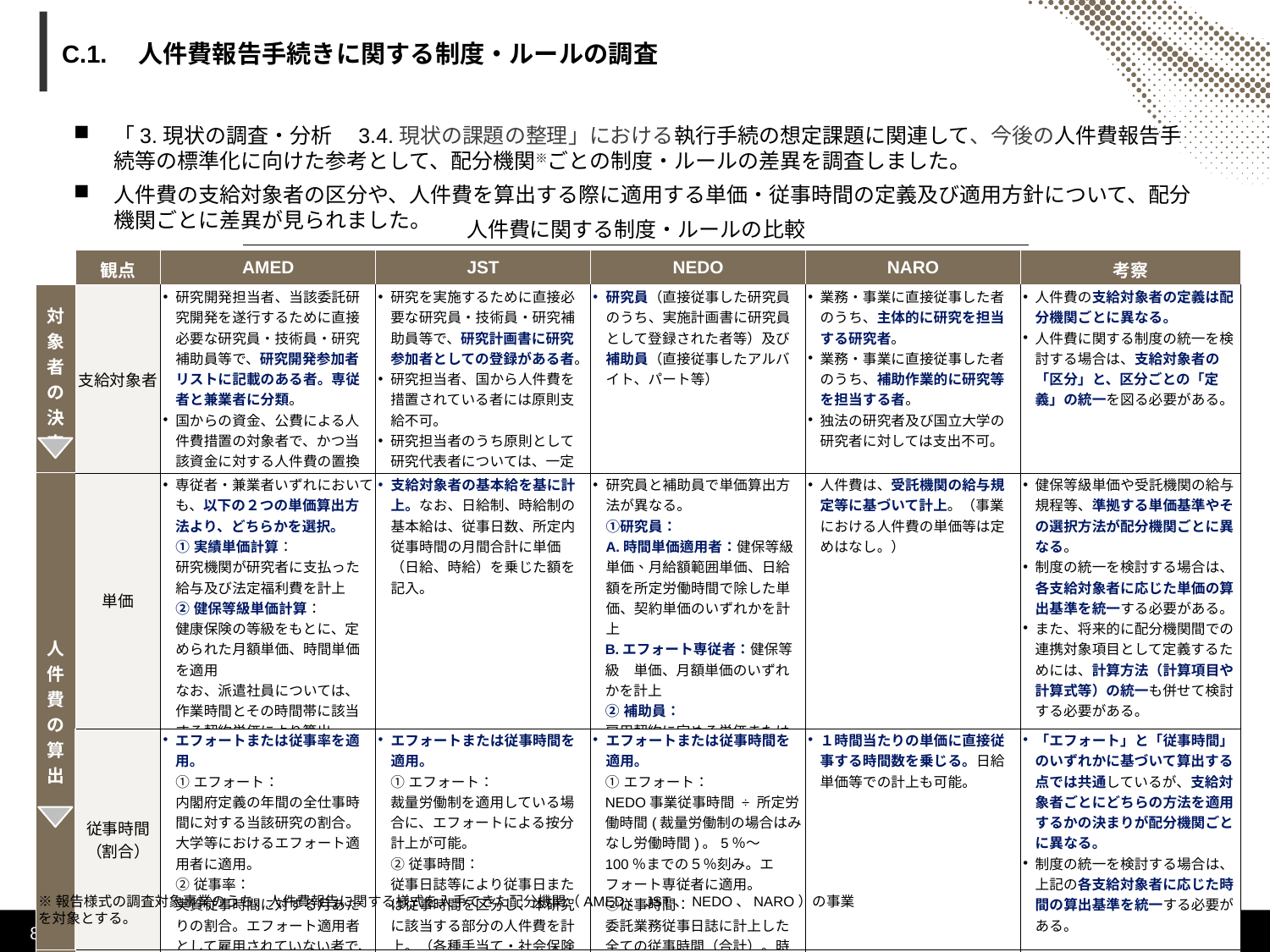

# C.1.　人件費報告手続きに関する制度・ルールの調査
「3.現状の調査・分析　3.4.現状の課題の整理」における執行手続の想定課題に関連して、今後の人件費報告手続等の標準化に向けた参考として、配分機関※ごとの制度・ルールの差異を調査しました。
人件費の支給対象者の区分や、人件費を算出する際に適用する単価・従事時間の定義及び適用方針について、配分機関ごとに差異が見られました。
人件費に関する制度・ルールの比較
|  | 観点 | AMED | JST | NEDO | NARO | 考察 |
| --- | --- | --- | --- | --- | --- | --- |
| 対象者の決定 | 支給対象者 | 研究開発担当者、当該委託研究開発を遂行するために直接必要な研究員・技術員・研究補助員等で、研究開発参加者リストに記載のある者。専従者と兼業者に分類。 国からの資金、公費による人件費措置の対象者で、かつ当該資金に対する人件費の置換えが認められていない者には支給不可。 | 研究を実施するために直接必要な研究員・技術員・研究補助員等で、研究計画書に研究参加者としての登録がある者。 研究担当者、国から人件費を措置されている者には原則支給不可。 研究担当者のうち原則として研究代表者については、一定の要件 を満たした場合に限り、支出可能。 | 研究員（直接従事した研究員のうち、実施計画書に研究員として登録された者等）及び補助員（直接従事したアルバイト、パート等） | 業務・事業に直接従事した者のうち、主体的に研究を担当する研究者。 業務・事業に直接従事した者のうち、補助作業的に研究等を担当する者。 独法の研究者及び国立大学の研究者に対しては支出不可。 | 人件費の支給対象者の定義は配分機関ごとに異なる。 人件費に関する制度の統一を検討する場合は、支給対象者の「区分」と、区分ごとの「定義」の統一を図る必要がある。 |
| 人件費の算出 | 単価 | 専従者・兼業者いずれにおいても、以下の２つの単価算出方法より、どちらかを選択。 ①実績単価計算： 研究機関が研究者に支払った給与及び法定福利費を計上 ②健保等級単価計算： 健康保険の等級をもとに、定められた月額単価、時間単価を適用 なお、派遣社員については、作業時間とその時間帯に該当する契約単価により算出。 | 支給対象者の基本給を基に計上。なお、日給制、時給制の基本給は、従事日数、所定内従事時間の月間合計に単価（日給、時給）を乗じた額を記入。 | 研究員と補助員で単価算出方法が異なる。 ①研究員： A.時間単価適用者：健保等級単価、月給額範囲単価、日給額を所定労働時間で除した単価、契約単価のいずれかを計上 B.エフォート専従者：健保等級　単価、月額単価のいずれかを計上 ②補助員： 雇用契約に定める単価または健保等級単価（時間単価）を計上。 | 人件費は、受託機関の給与規定等に基づいて計上。（事業における人件費の単価等は定めはなし。） | 健保等級単価や受託機関の給与規程等、準拠する単価基準やその選択方法が配分機関ごとに異なる。 制度の統一を検討する場合は、各支給対象者に応じた単価の算出基準を統一する必要がある。 また、将来的に配分機関間での連携対象項目として定義するためには、計算方法（計算項目や計算式等）の統一も併せて検討する必要がある。 |
|  | 従事時間（割合） | エフォートまたは従事率を適用。 ①エフォート： 内閣府定義の年間の全仕事時間に対する当該研究の割合。大学等におけるエフォート適用者に適用。 ②従事率： 実質従事時間に対する月あたりの割合。エフォート適用者として雇用されていない者で、同一機関で複数業務に従事する場合に適用。 | エフォートまたは従事時間を適用。 ①エフォート： 裁量労働制を適用している場合に、エフォートによる按分計上が可能。 ②従事時間： 従事日誌等により従事日または従事時間を区分し、本研究に該当する部分の人件費を計上。（各種手当て・社会保険料等も按分し計上。） | エフォートまたは従事時間を適用。 ①エフォート： NEDO事業従事時間 ÷ 所定労働時間(裁量労働制の場合はみなし労働時間)。5％～100％までの５％刻み。エフォート専従者に適用。 ②従事時間： 委託業務従事日誌に計上した全ての従事時間（合計）。時間単価適用者に適用。 | １時間当たりの単価に直接従事する時間数を乗じる。日給単価等での計上も可能。 | 「エフォート」と「従事時間」のいずれかに基づいて算出する点では共通しているが、支給対象者ごとにどちらの方法を適用するかの決まりが配分機関ごとに異なる。 制度の統一を検討する場合は、上記の各支給対象者に応じた時間の算出基準を統一する必要がある。 |
| 報告 | 報告様式 | 人件費精算書 人件費積算書 | 人件費清算書（企業のみ） | 労務費積算書 | 人件費精算書 人件費積算書 | 配分機関個別システムへの画面入力とすることで、報告手段・様式の標準化が見込める想定。 |
|  | システム | メール | WEBシステム | NEDO-PMS | メール |  |

※報告様式の調査対象事業のうち、人件費報告に関する様式を入手できた配分機関（AMED、JST、NEDO、NARO）の事業を対象とする。